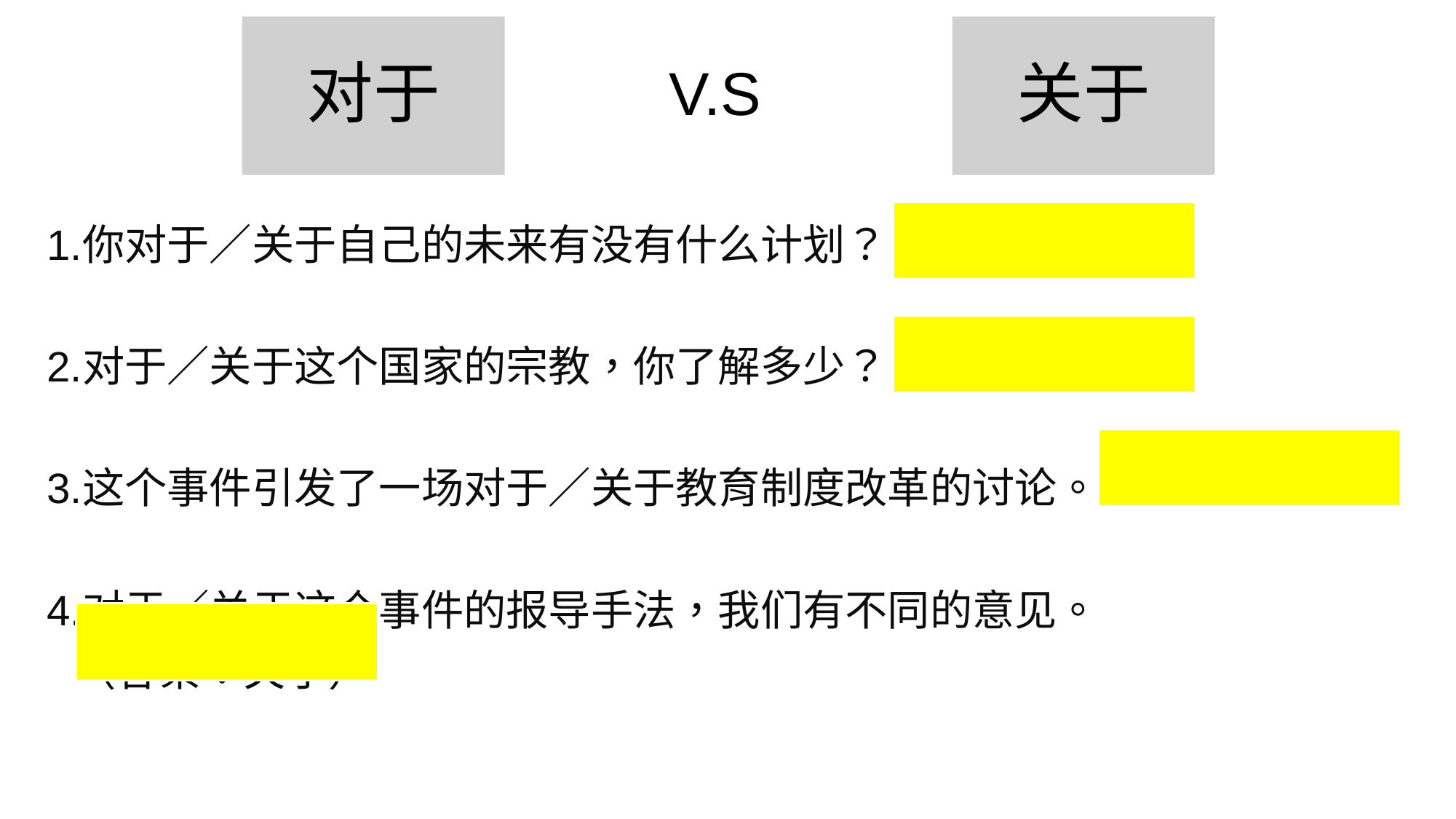

对于
V.S
关于
#

你对于／关于自己的未来有没有什么计划？（答案：对于）

对于／关于这个国家的宗教，你了解多少？（答案：关于）

这个事件引发了一场对于／关于教育制度改革的讨论。（答案：对于）

对于／关于这个事件的报导手法，我们有不同的意见。
（答案：关于）